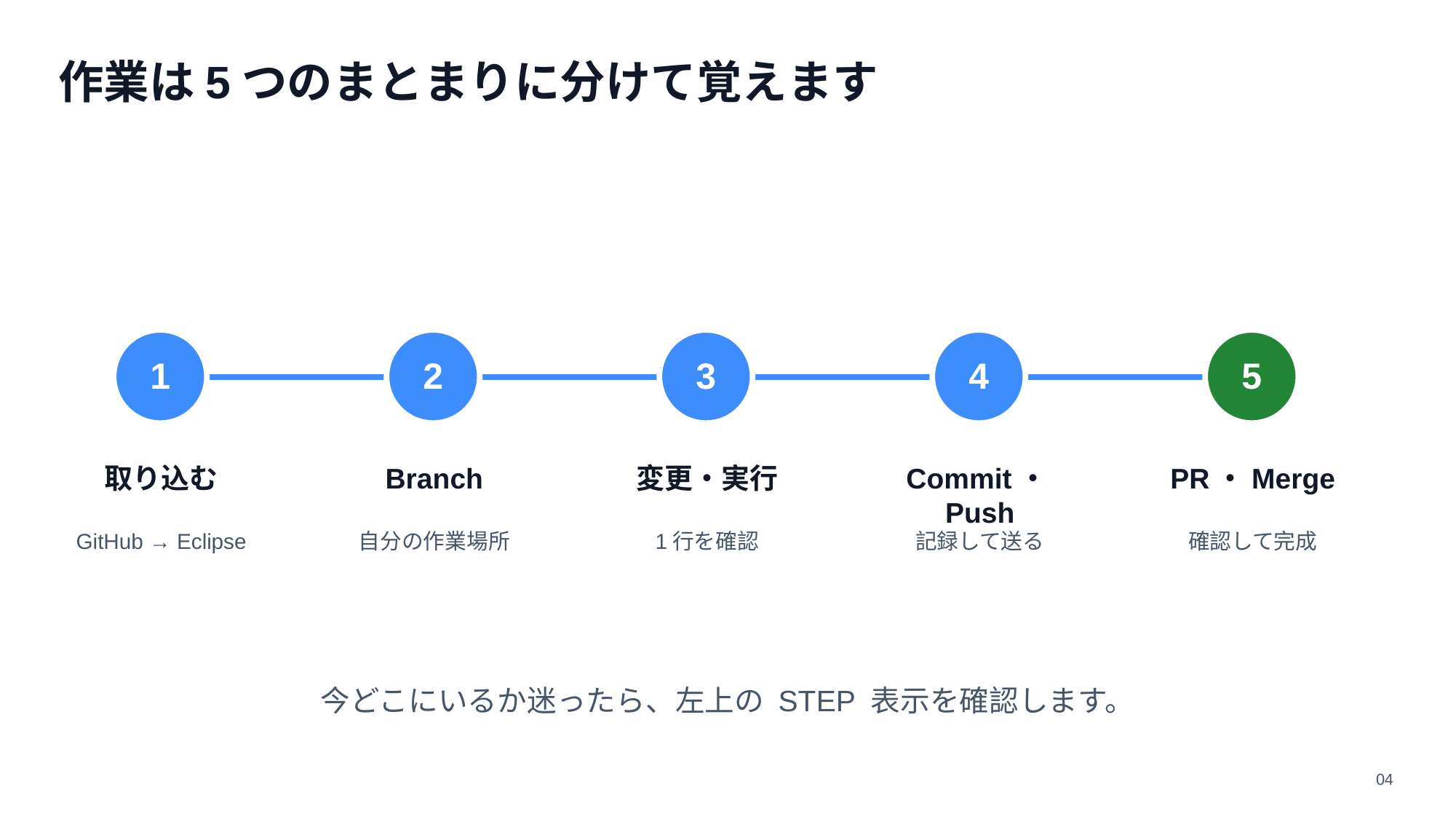

作業は5つのまとまりに分けて覚えます

1
2
3
4
5

取り込む
Branch
変更・実行
Commit・Push
PR・Merge
GitHub → Eclipse
自分の作業場所
1行を確認
記録して送る
確認して完成
今どこにいるか迷ったら、左上の STEP 表示を確認します。
04